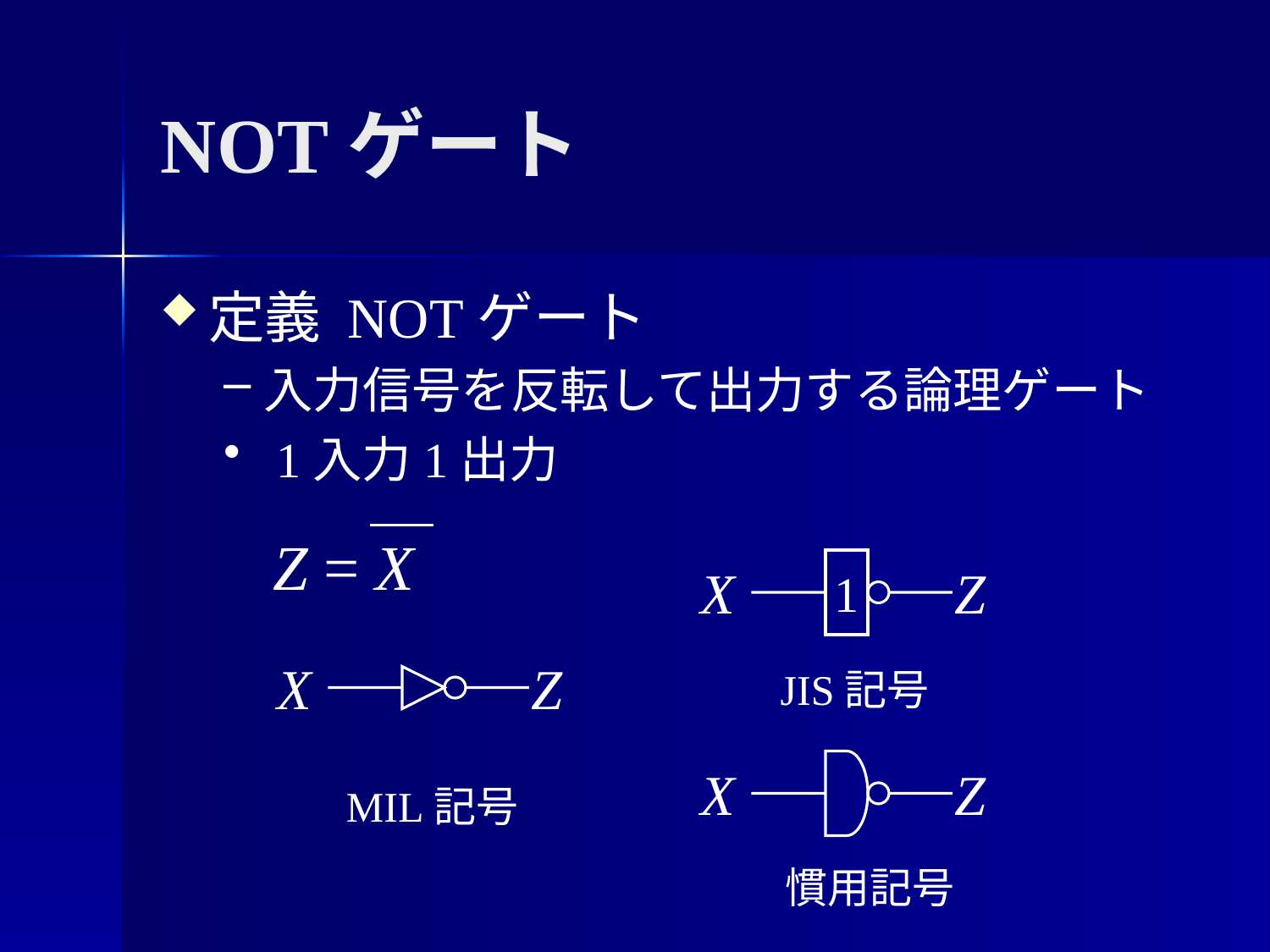

# NOTゲート
定義 NOTゲート
入力信号を反転して出力する論理ゲート
 1入力1出力
Z = X
1
X
Z

JIS記号

X
Z

慣用記号
X
Z

MIL記号